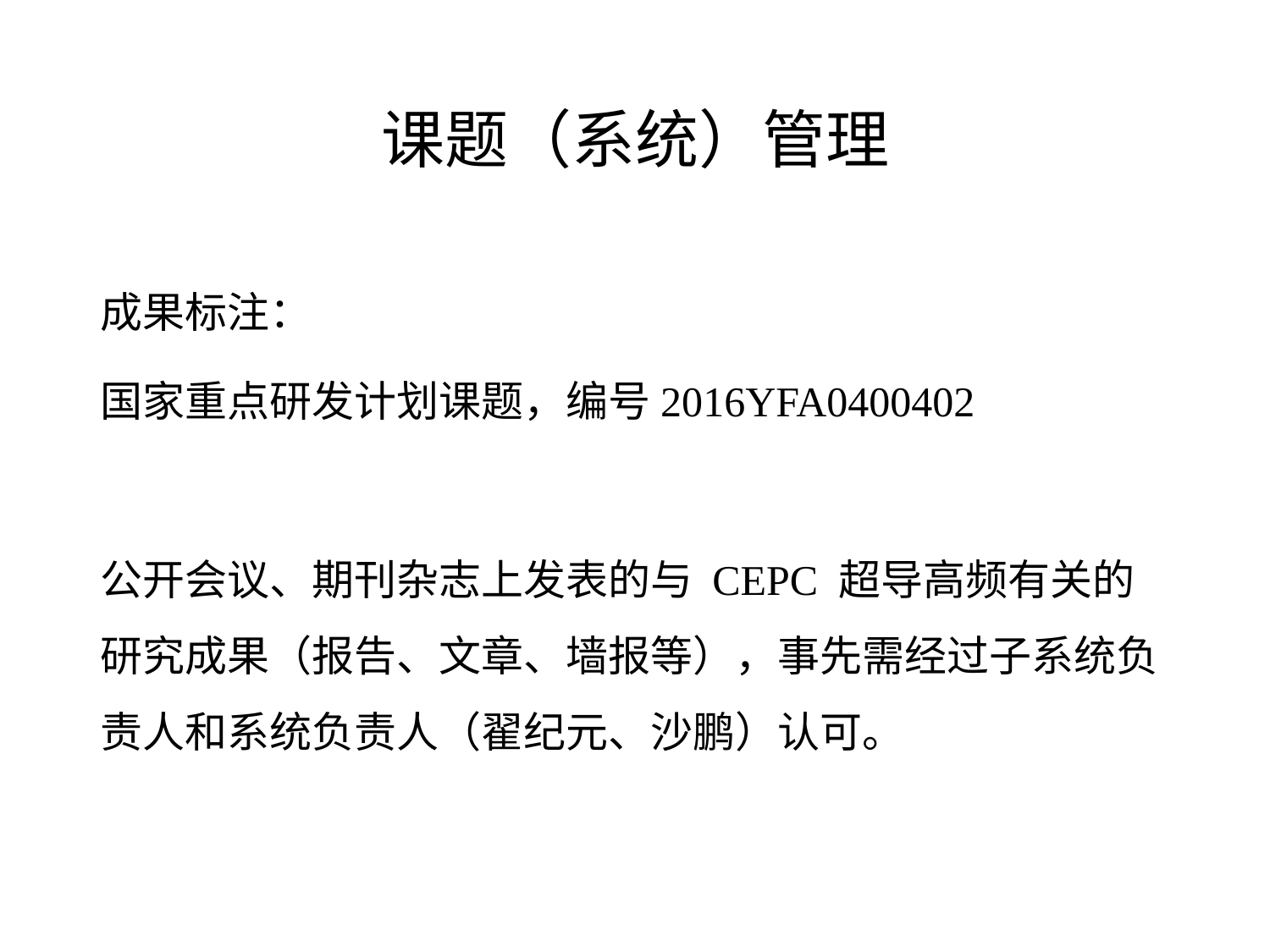

# 课题（系统）管理
成果标注：
国家重点研发计划课题，编号2016YFA0400402

公开会议、期刊杂志上发表的与 CEPC 超导高频有关的研究成果（报告、文章、墙报等），事先需经过子系统负责人和系统负责人（翟纪元、沙鹏）认可。